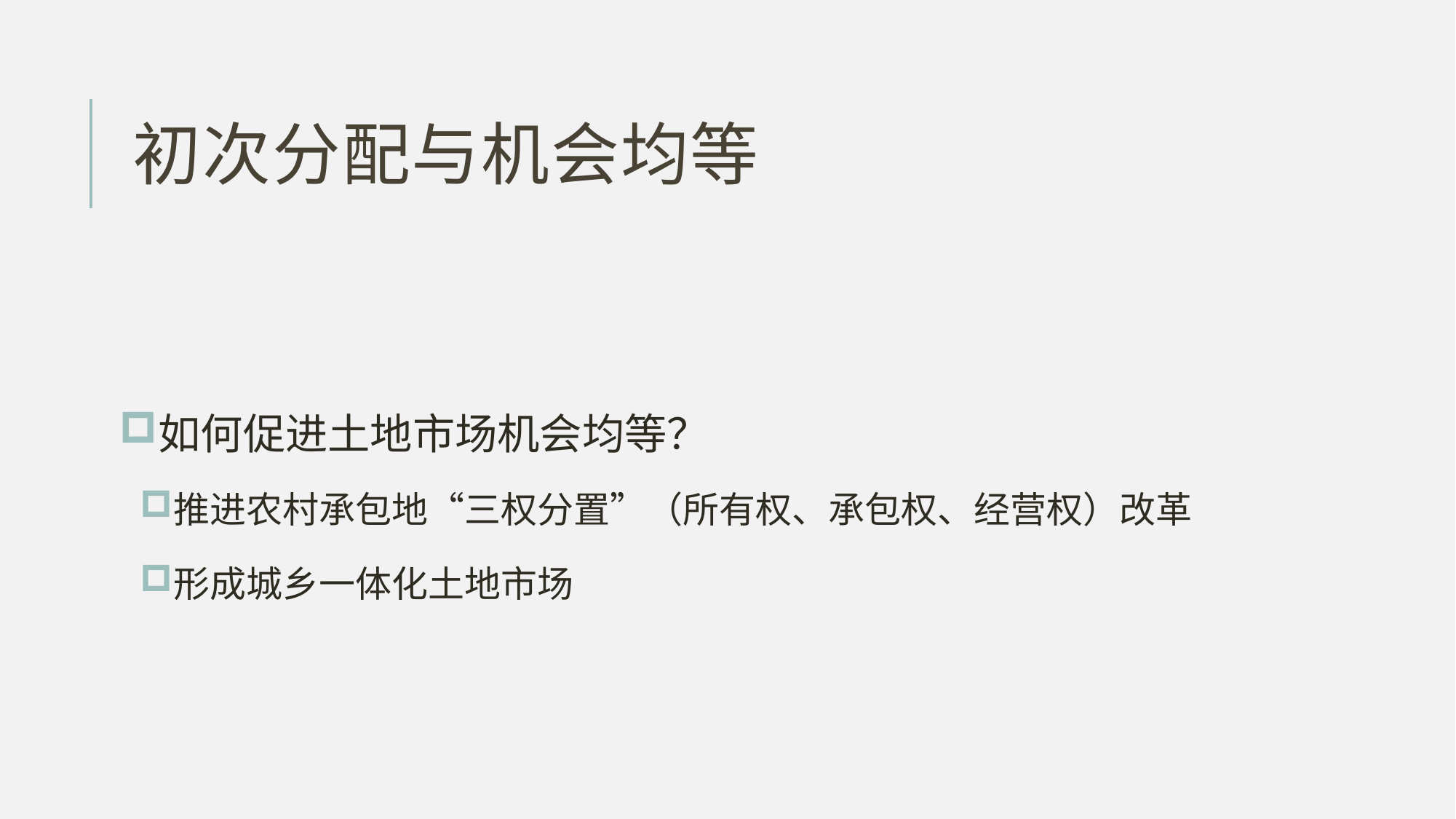

# 初次分配与机会均等
如何促进土地市场机会均等？
推进农村承包地“三权分置”（所有权、承包权、经营权）改革
形成城乡一体化土地市场